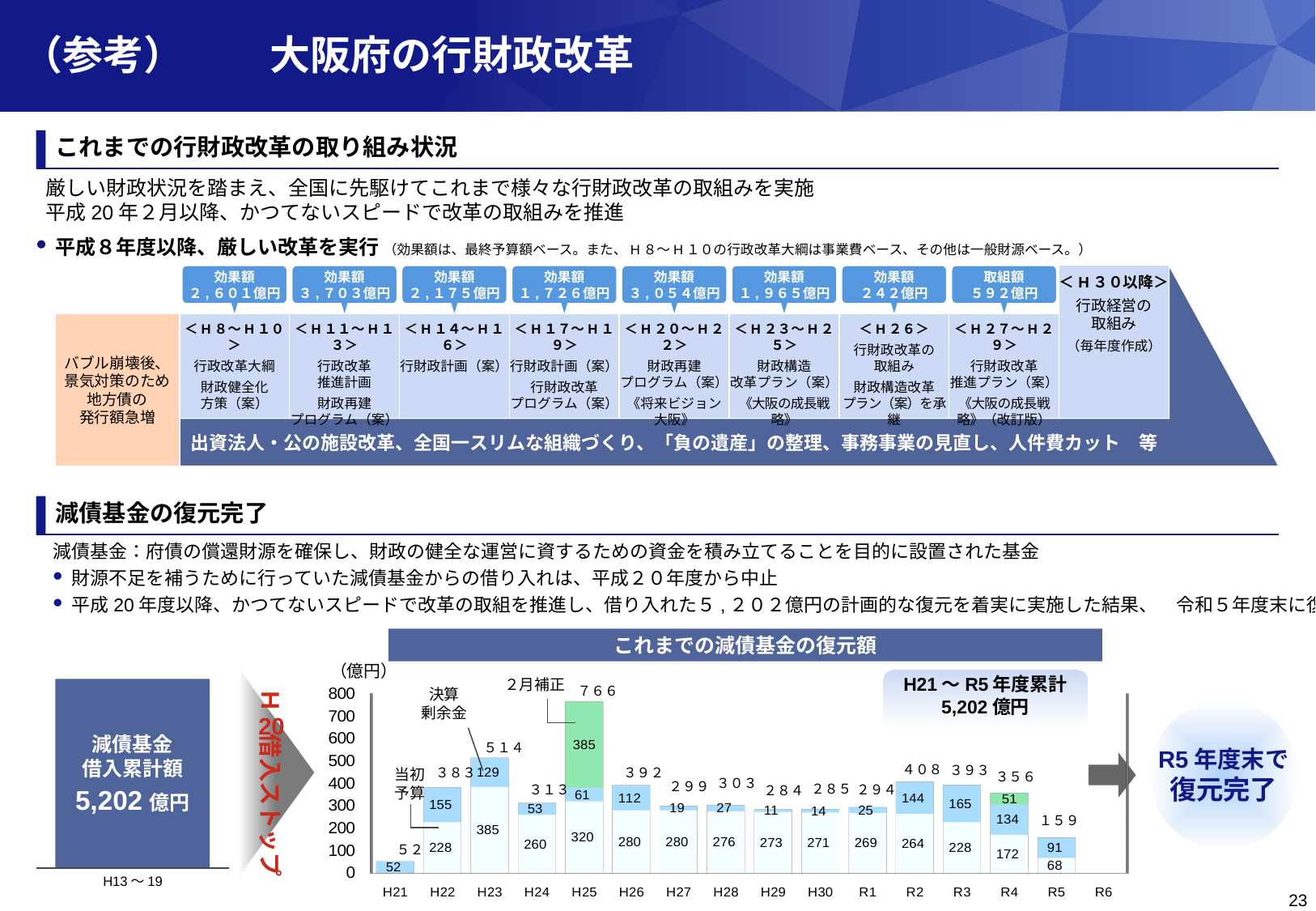

（参考）	大阪府の行財政改革

これまでの行財政改革の取り組み状況
厳しい財政状況を踏まえ、全国に先駆けてこれまで様々な行財政改革の取組みを実施
平成20年２月以降、かつてないスピードで改革の取組みを推進
平成８年度以降、厳しい改革を実行 （効果額は、最終予算額ベース。また、H８～H１０の行政改革大綱は事業費ベース、その他は一般財源ベース。）

＜H３０以降＞
行政経営の
取組み
（毎年度作成）
効果額
２,６０１億円
効果額
３,７０３億円
効果額
２,１７５億円
効果額
１,７２６億円
効果額
３,０５４億円
効果額
１,９６５億円
効果額
２４２億円
取組額
５９２億円

＜H８～H１０＞
行政改革大綱
財政健全化
方策（案）
＜H１１～H１３＞
行政改革
推進計画
財政再建
プログラム（案）

＜H１４～H１６＞
行財政計画（案）

＜H１７～H１９＞
行財政計画（案）
行財政改革
プログラム（案）
＜H２０～H２２＞
財政再建
プログラム（案）
《将来ビジョン
大阪》
＜H２３～H２５＞
財政構造
改革プラン（案）
《大阪の成長戦略》
＜H２６＞
行財政改革の
取組み
財政構造改革
プラン（案）を承継

＜H２７～H２９＞
行財政改革
推進プラン（案）
《大阪の成長戦略》（改訂版）
バブル崩壊後、
景気対策のため
地方債の
発行額急増
出資法人・公の施設改革、全国一スリムな組織づくり、「負の遺産」の整理、事務事業の見直し、人件費カット　等

減債基金の復元完了
減債基金：府債の償還財源を確保し、財政の健全な運営に資するための資金を積み立てることを目的に設置された基金
財源不足を補うために行っていた減債基金からの借り入れは、平成２０年度から中止
平成20年度以降、かつてないスピードで改革の取組を推進し、借り入れた５,２０２億円の計画的な復元を着実に実施した結果、　令和５年度末に復元完了

これまでの減債基金の復元額
（億円）
H21～R5年度累計
5,202億円
２月補正
７６６
減債基金
借入累計額
5,202億円

[unsupported chart]

決算
剰余金
R5年度末で
復元完了
20
Ｈ    借入ストップ
５１４

４０８
３９３
３９２
３８３
３５６
当初
予算
３０３
２９９
２８５
２９４
３１３
２８４
１５９
５２
H13～19
23